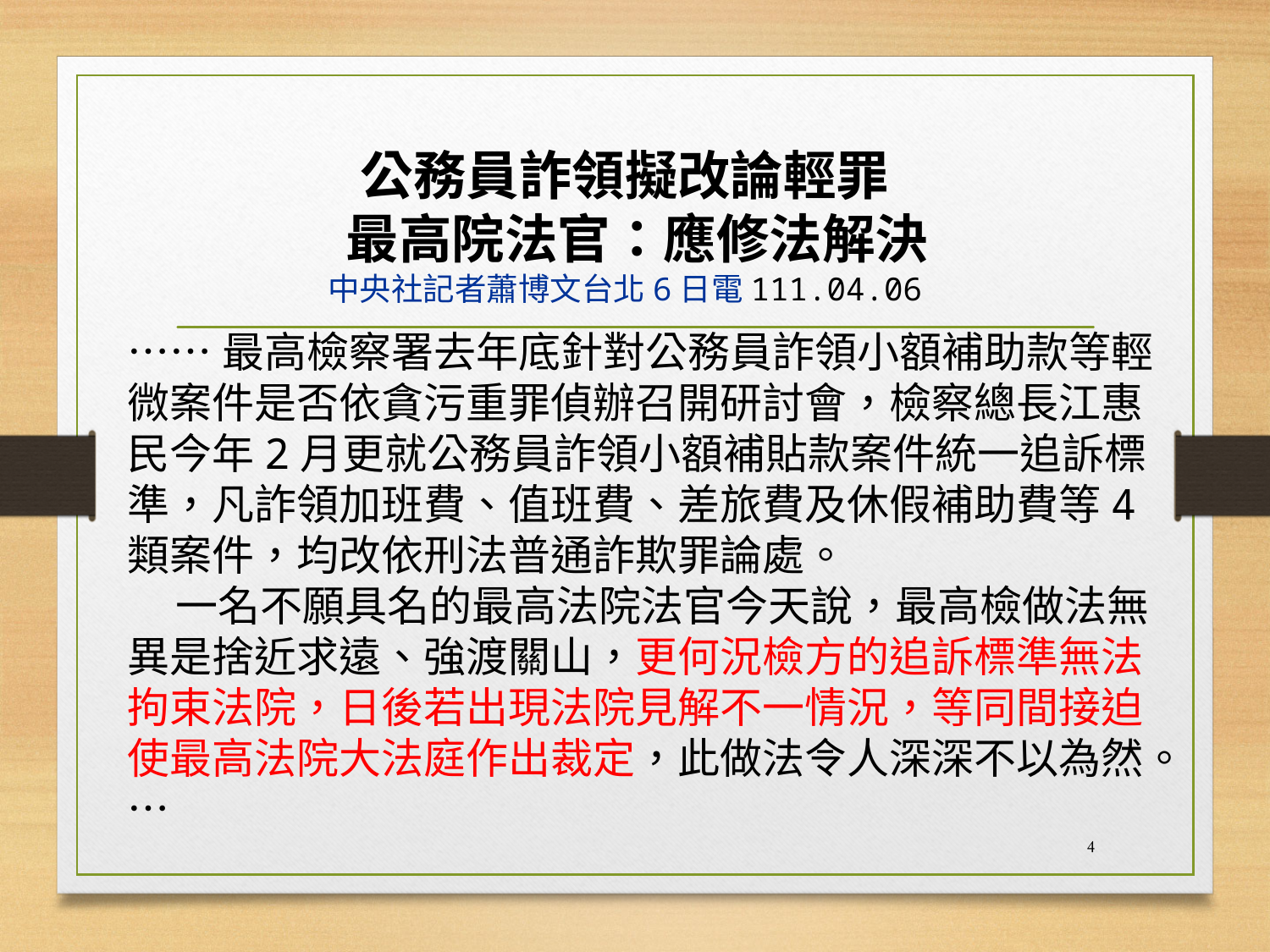

公務員詐領擬改論輕罪
 最高院法官：應修法解決
中央社記者蕭博文台北6日電111.04.06
……最高檢察署去年底針對公務員詐領小額補助款等輕微案件是否依貪污重罪偵辦召開研討會，檢察總長江惠民今年2月更就公務員詐領小額補貼款案件統一追訴標準，凡詐領加班費、值班費、差旅費及休假補助費等4類案件，均改依刑法普通詐欺罪論處。
    一名不願具名的最高法院法官今天說，最高檢做法無異是捨近求遠、強渡關山，更何況檢方的追訴標準無法拘束法院，日後若出現法院見解不一情況，等同間接迫使最高法院大法庭作出裁定，此做法令人深深不以為然。…
4